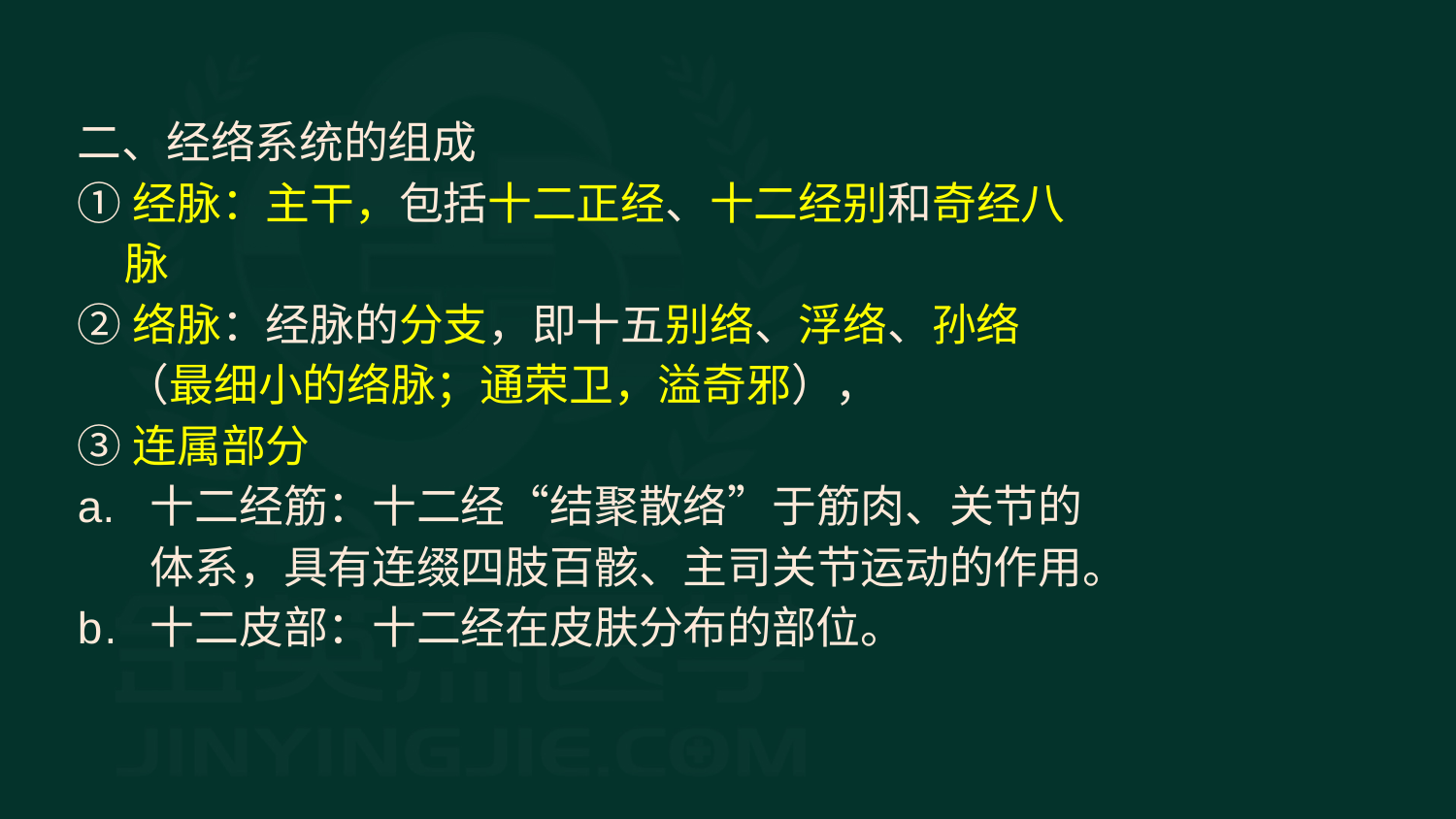

二、经络系统的组成
①经脉：主干，包括十二正经、十二经别和奇经八脉
②络脉：经脉的分支，即十五别络、浮络、孙络（最细小的络脉；通荣卫，溢奇邪），
③连属部分
十二经筋：十二经“结聚散络”于筋肉、关节的体系，具有连缀四肢百骸、主司关节运动的作用。
十二皮部：十二经在皮肤分布的部位。